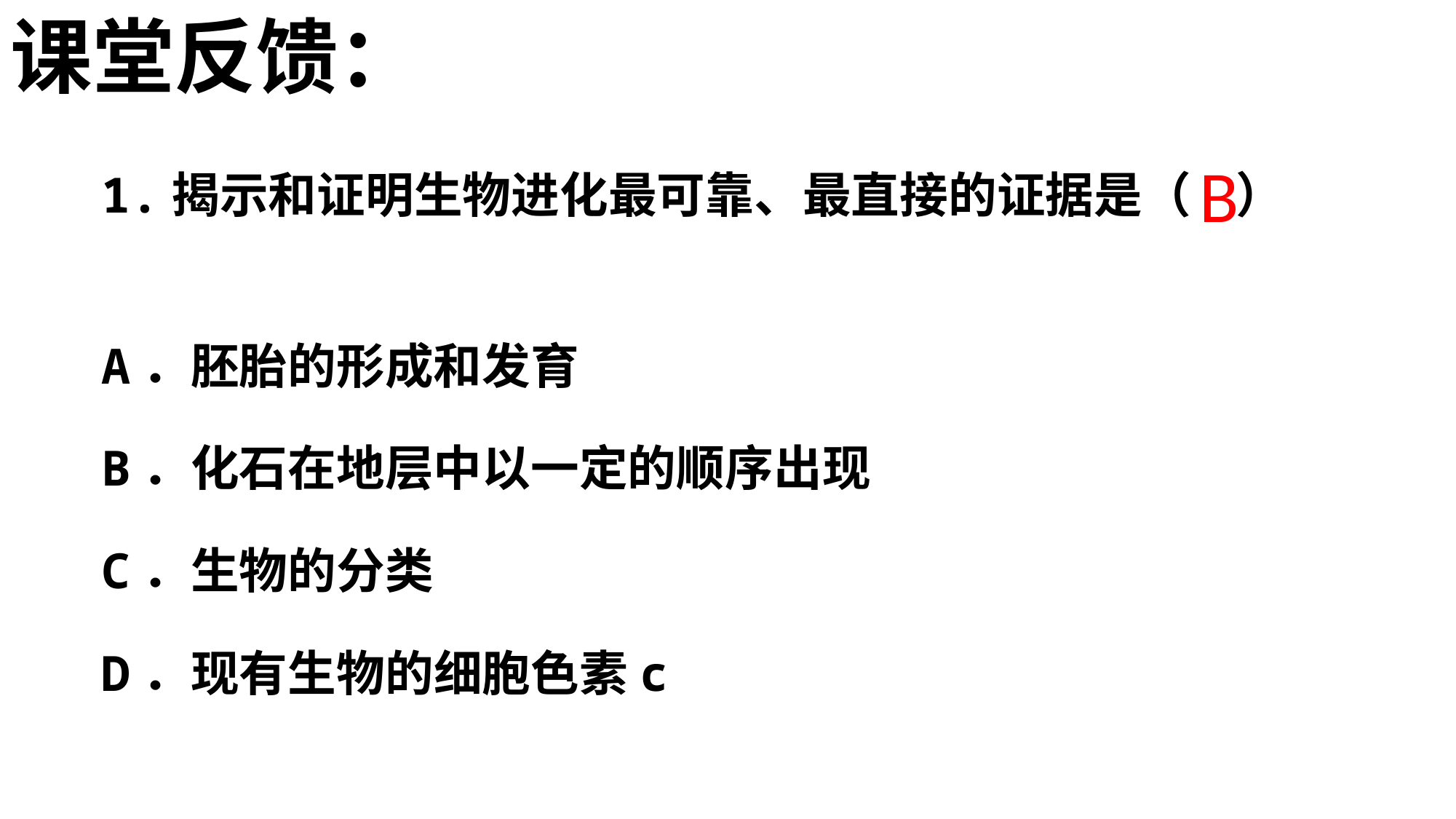

课堂反馈：
B
1.揭示和证明生物进化最可靠、最直接的证据是（    ）

A．胚胎的形成和发育
B．化石在地层中以一定的顺序出现
C．生物的分类
D．现有生物的细胞色素c